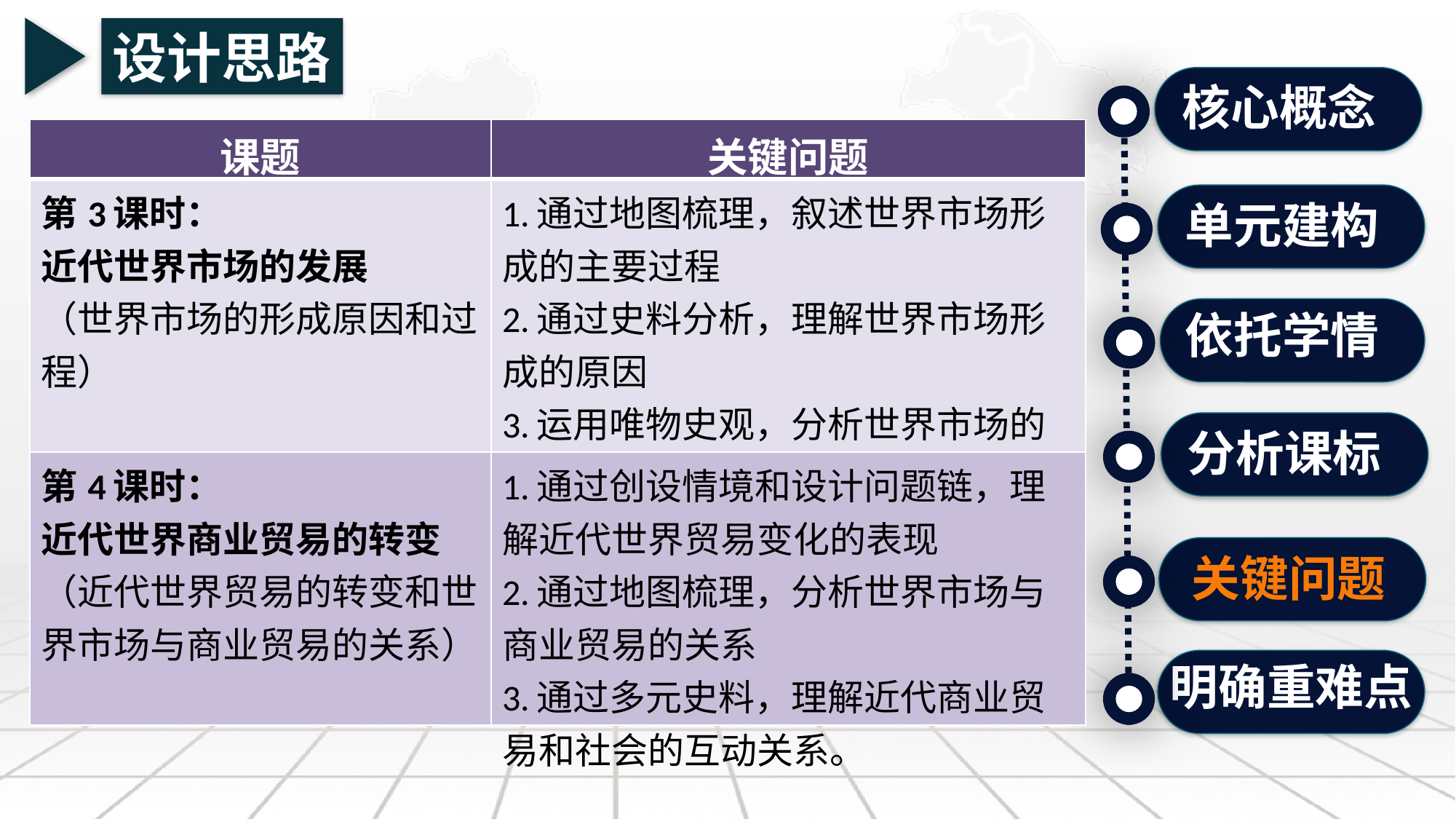

设计思路

核心概念
| 课题 | 关键问题 |
| --- | --- |
| 第3课时： 近代世界市场的发展 （世界市场的形成原因和过程） | 1.通过地图梳理，叙述世界市场形成的主要过程 2.通过史料分析，理解世界市场形成的原因 3.运用唯物史观，分析世界市场的形成使全球贸易成为可能 |
| 第4课时： 近代世界商业贸易的转变（近代世界贸易的转变和世界市场与商业贸易的关系） | 1.通过创设情境和设计问题链，理解近代世界贸易变化的表现 2.通过地图梳理，分析世界市场与商业贸易的关系 3.通过多元史料，理解近代商业贸易和社会的互动关系。 |

单元建构

依托学情

分析课标

关键问题

明确重难点